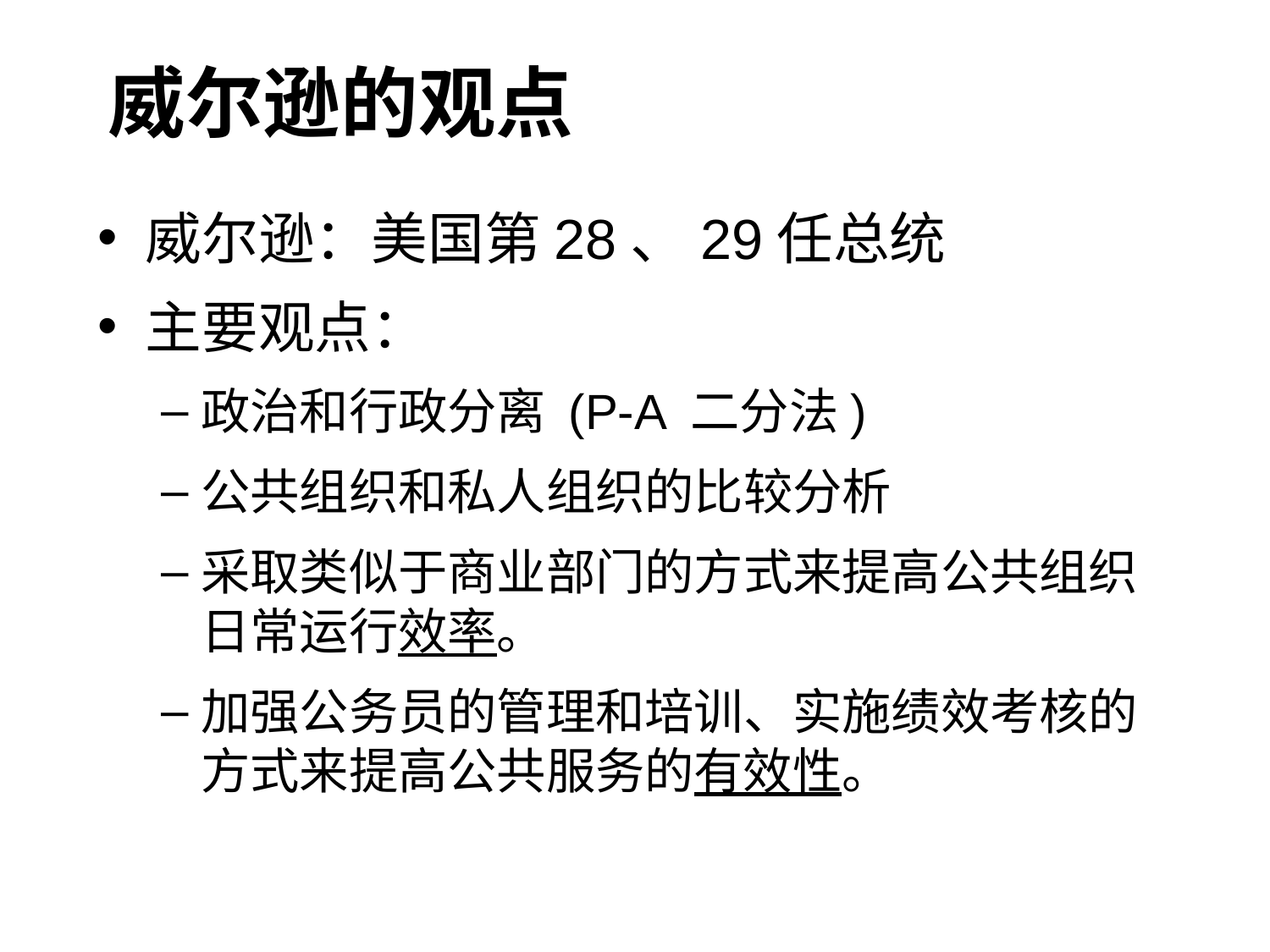

威尔逊的观点
威尔逊：美国第28、29任总统
主要观点：
政治和行政分离 (P-A 二分法)
公共组织和私人组织的比较分析
采取类似于商业部门的方式来提高公共组织日常运行效率。
加强公务员的管理和培训、实施绩效考核的方式来提高公共服务的有效性。